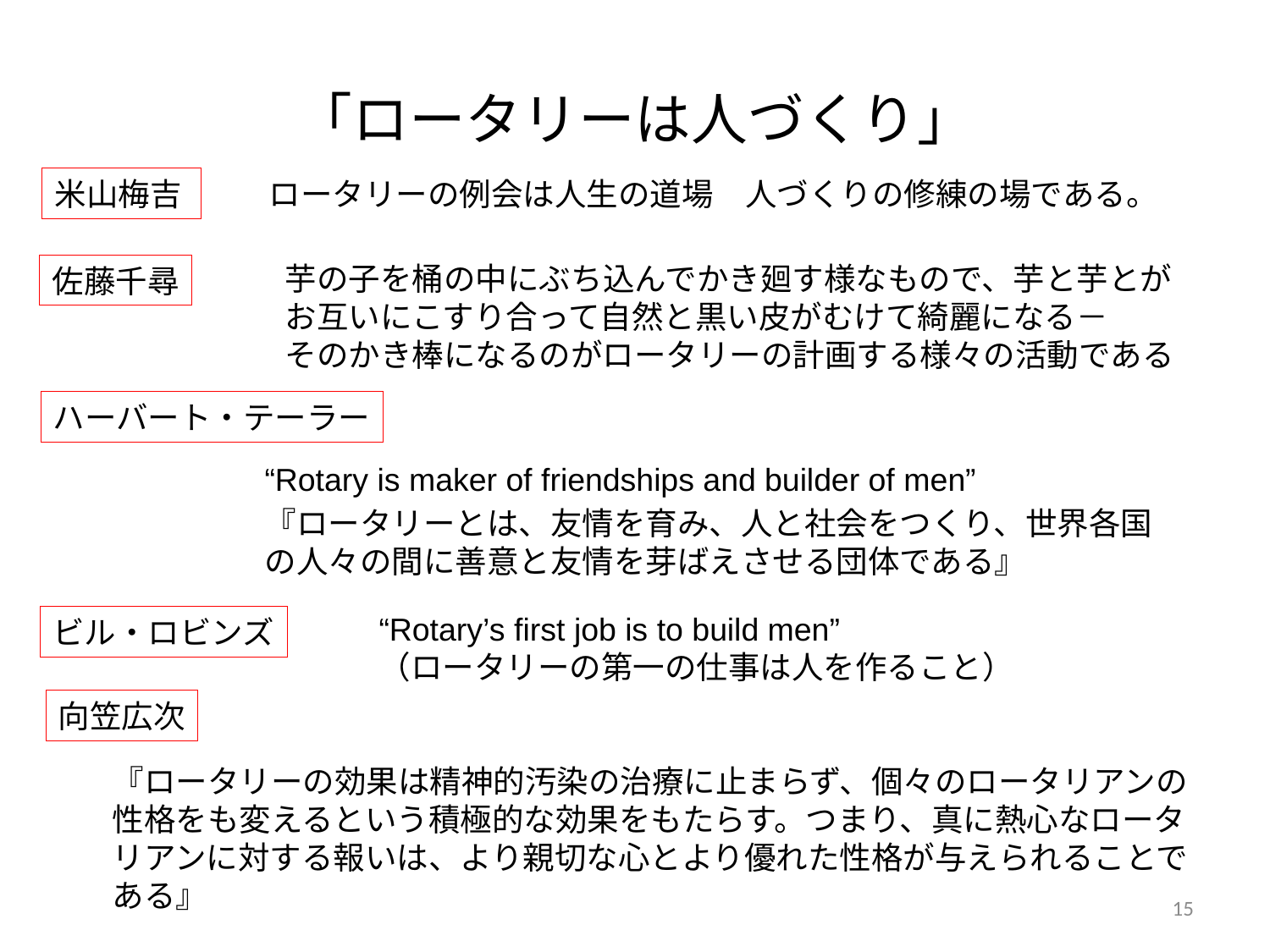

# 「ロータリーは人づくり」
米山梅吉
ロータリーの例会は人生の道場　人づくりの修練の場である。
芋の子を桶の中にぶち込んでかき廻す様なもので、芋と芋とが
お互いにこすり合って自然と黒い皮がむけて綺麗になる－
そのかき棒になるのがロータリーの計画する様々の活動である
佐藤千尋
ハーバート・テーラー
“Rotary is maker of friendships and builder of men”
『ロータリーとは、友情を育み、人と社会をつくり、世界各国の人々の間に善意と友情を芽ばえさせる団体である』
“Rotary’s first job is to build men”
（ロータリーの第一の仕事は人を作ること）
ビル・ロビンズ
向笠広次
『ロータリーの効果は精神的汚染の治療に止まらず、個々のロータリアンの性格をも変えるという積極的な効果をもたらす。つまり、真に熱心なロータリアンに対する報いは、より親切な心とより優れた性格が与えられることである』
15